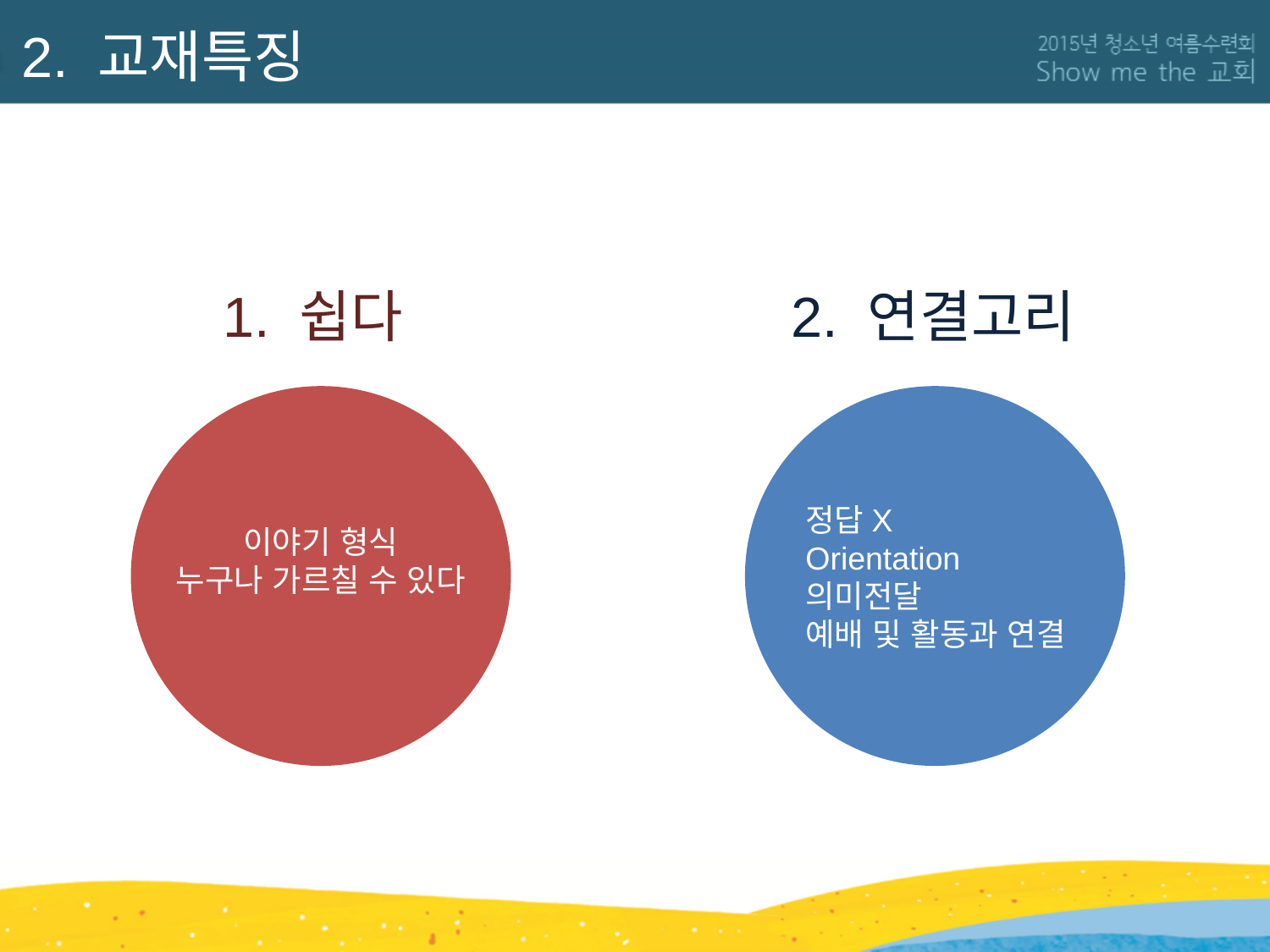

2. 교재특징
2. 연결고리
1. 쉽다

정답X
Orientation
의미전달
예배 및 활동과 연결
이야기 형식
누구나 가르칠 수 있다